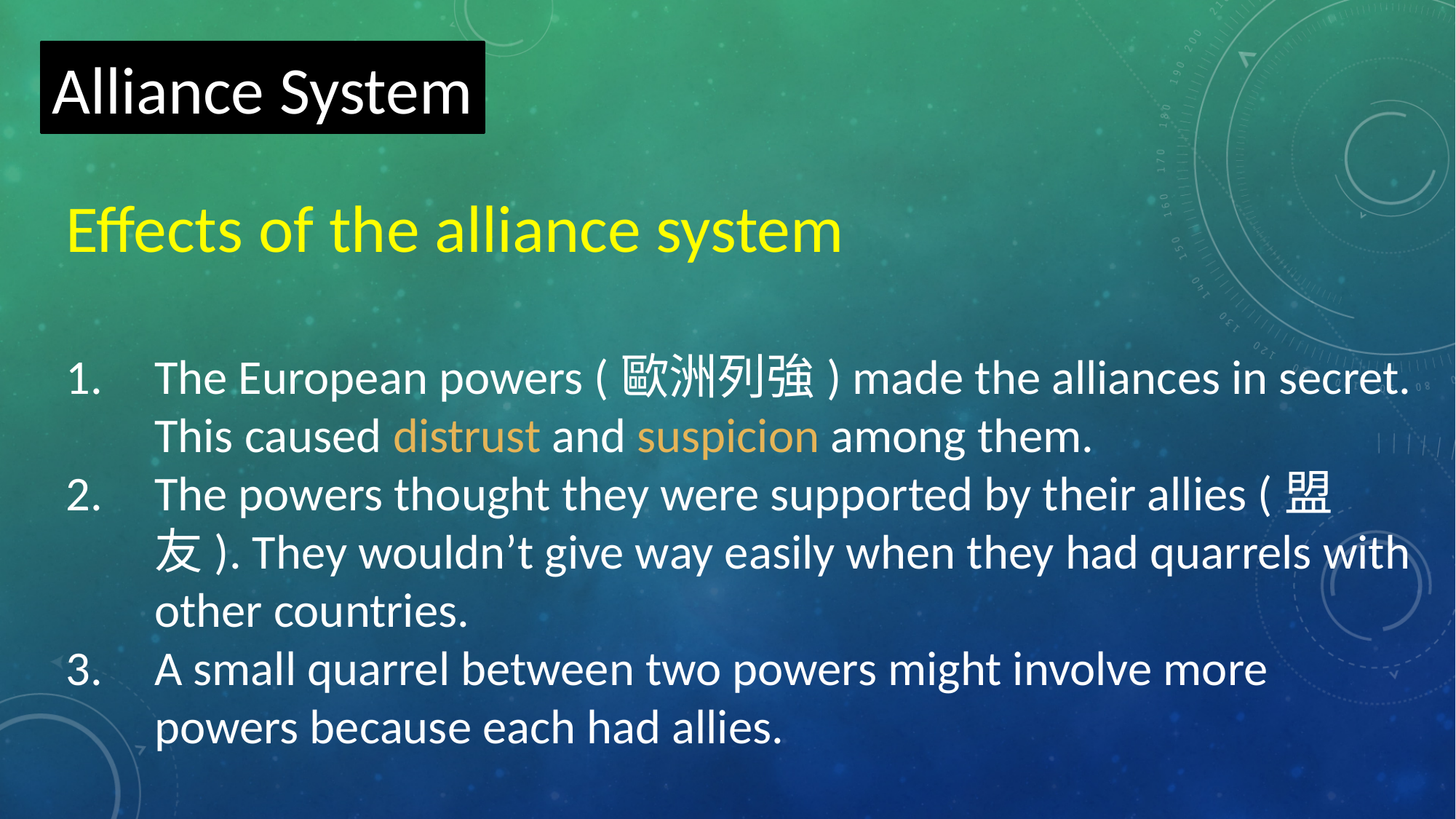

Alliance System
Effects of the alliance system

The European powers (歐洲列強) made the alliances in secret. This caused distrust and suspicion among them.
The powers thought they were supported by their allies (盟友). They wouldn’t give way easily when they had quarrels with other countries.
A small quarrel between two powers might involve more powers because each had allies.